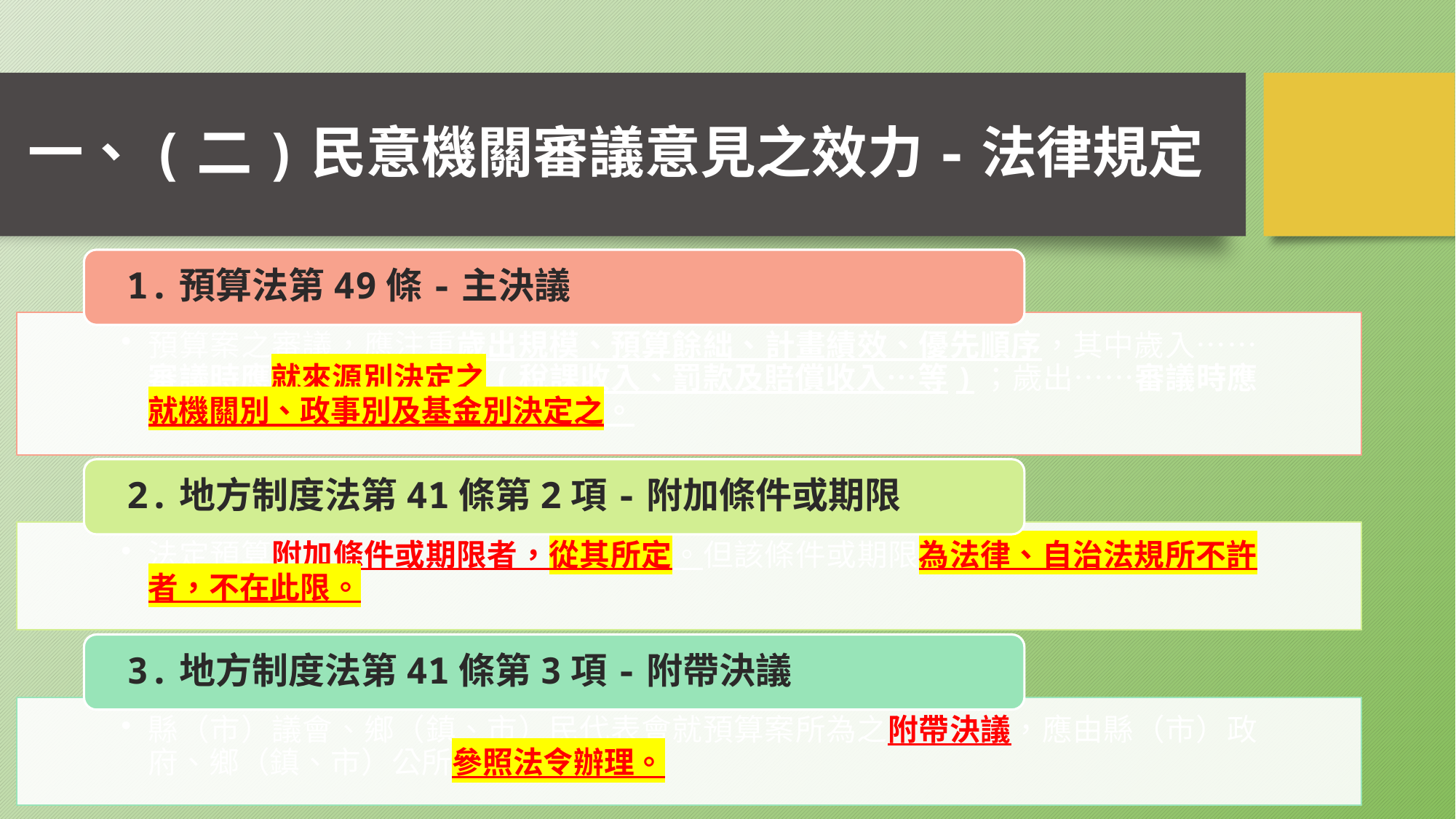

# 一、(二)民意機關審議意見之效力-法律規定
預算案之審議，應注重歲出規模、預算餘絀、計畫績效、優先順序，其中歲入……審議時應就來源別決定之(稅課收入、罰款及賠償收入…等)；歲出……審議時應就機關別、政事別及基金別決定之。
1.預算法第49條-主決議
法定預算附加條件或期限者，從其所定。但該條件或期限為法律、自治法規所不許者，不在此限。
2.地方制度法第41條第2項-附加條件或期限
縣（市）議會、鄉（鎮、市）民代表會就預算案所為之附帶決議，應由縣（市）政府、鄉（鎮、市）公所參照法令辦理。
3.地方制度法第41條第3項-附帶決議